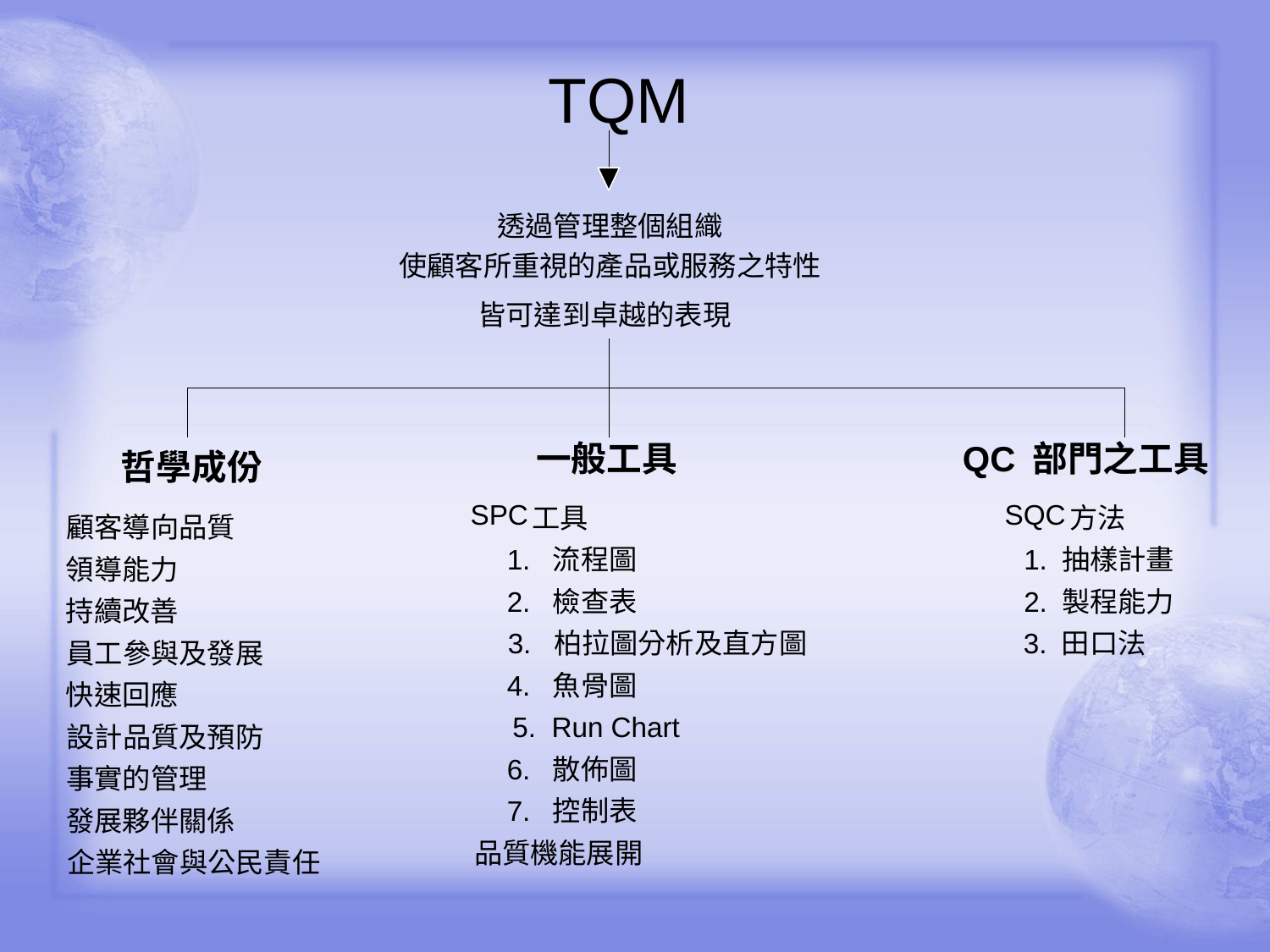

TQM

透過管理整個組織
使顧客所重視的產品或服務之特性
皆可達到卓越的表現

一般工具
QC
部門之工具
哲學成份
SPC
SQC
工具

方法
顧客導向品質
     1.  流程圖
    1. 抽樣計畫
領導能力
     2.  檢查表
    2. 製程能力
持續改善
     3.  柏拉圖分析及直方圖
    3. 田口法
員工參與及發展
     4.  魚骨圖
快速回應
     5.  Run Chart
設計品質及預防
     6.  散佈圖
事實的管理
     7.  控制表
發展夥伴關係
品質機能展開
企業社會與公民責任